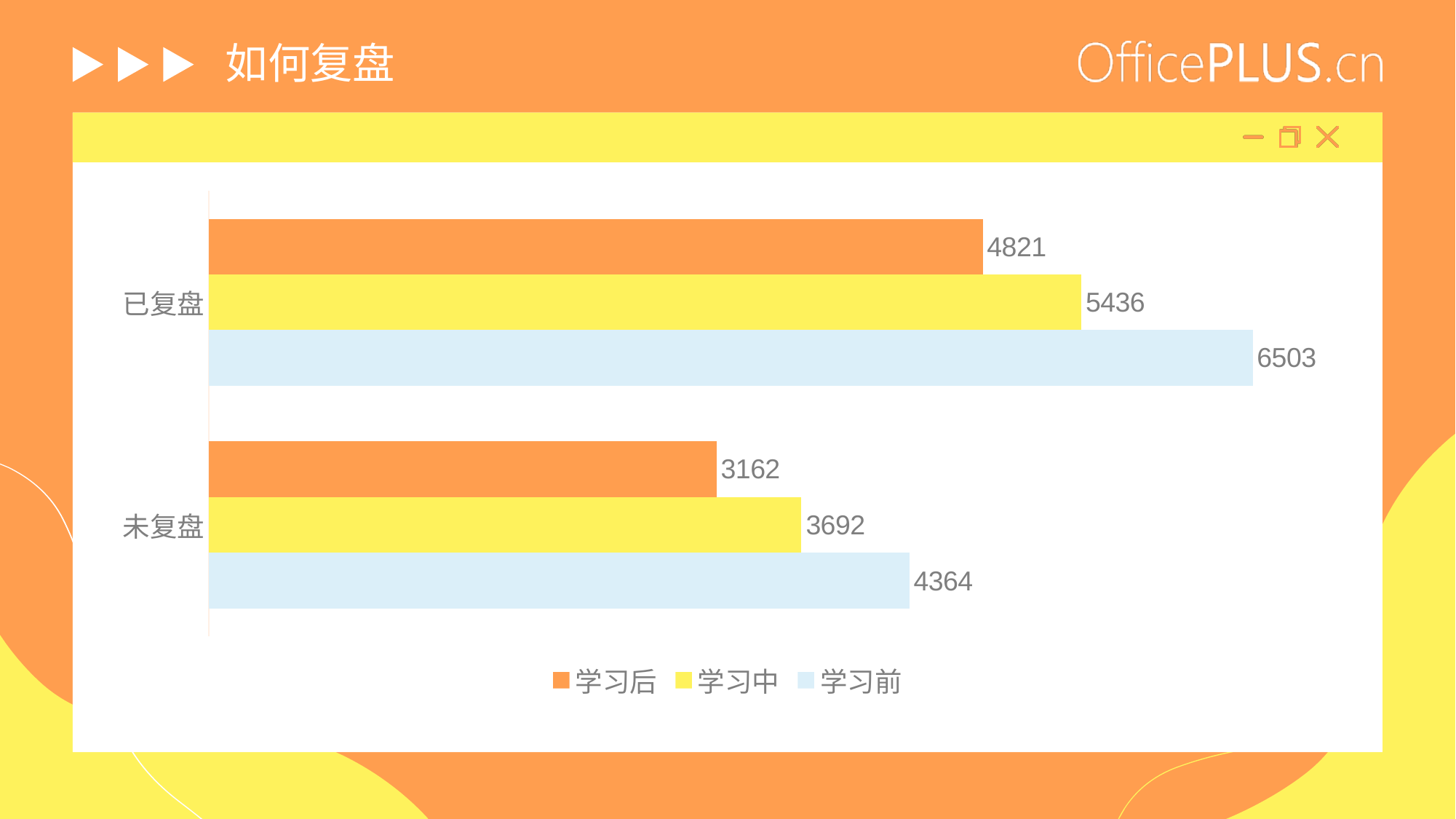

# 如何复盘

### Chart

| Category | 学习前 | 学习中 | 学习后 |
|---|---|---|---|
| 未复盘 | 4364.0 | 3692.0 | 3162.0 |
| 已复盘 | 6503.0 | 5436.0 | 4821.0 |